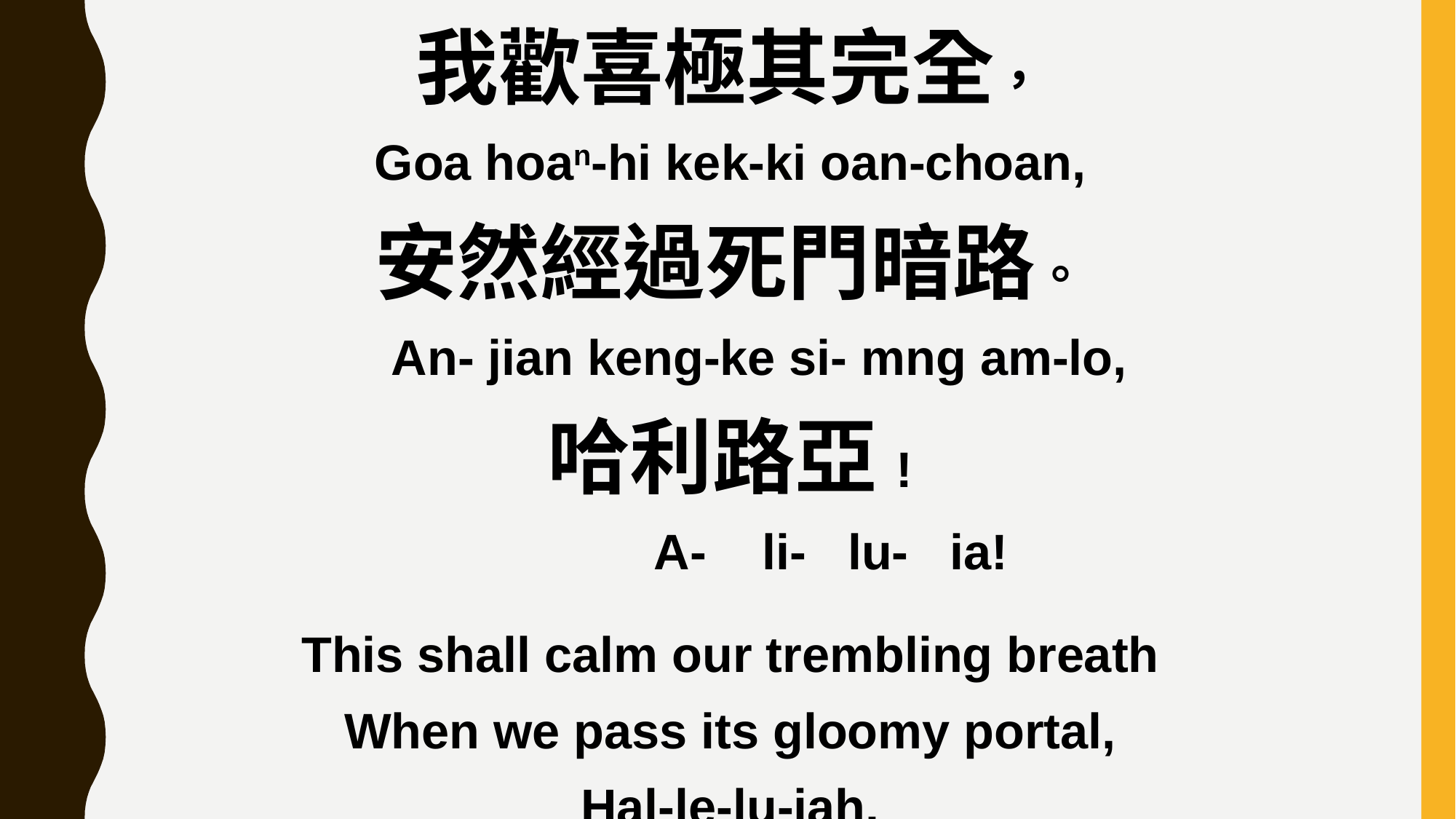

我歡喜極其完全，
Goa hoan-hi kek-ki oan-choan,
安然經過死門暗路。
              An- jian keng-ke si- mng am-lo,
哈利路亞!
                                 A-    li-   lu-   ia!

This shall calm our trembling breath
When we pass its gloomy portal,
Hal-le-lu-jah.